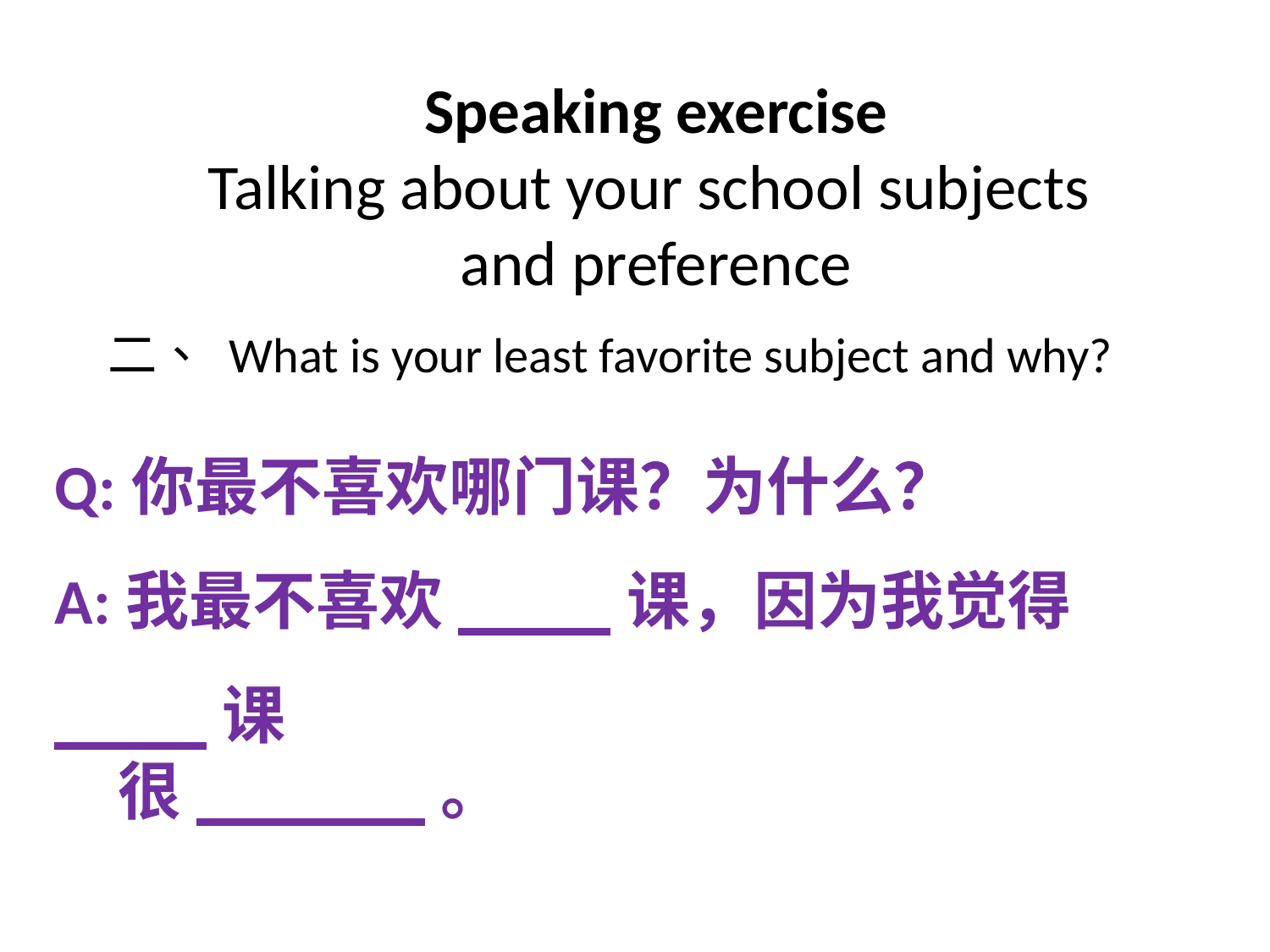

Speaking exercise
Talking about your school subjects
and preference
二、 What is your least favorite subject and why?

Q:你最不喜欢哪门课？为什么？
A:我最不喜欢____课，因为我觉得____课
　很______。